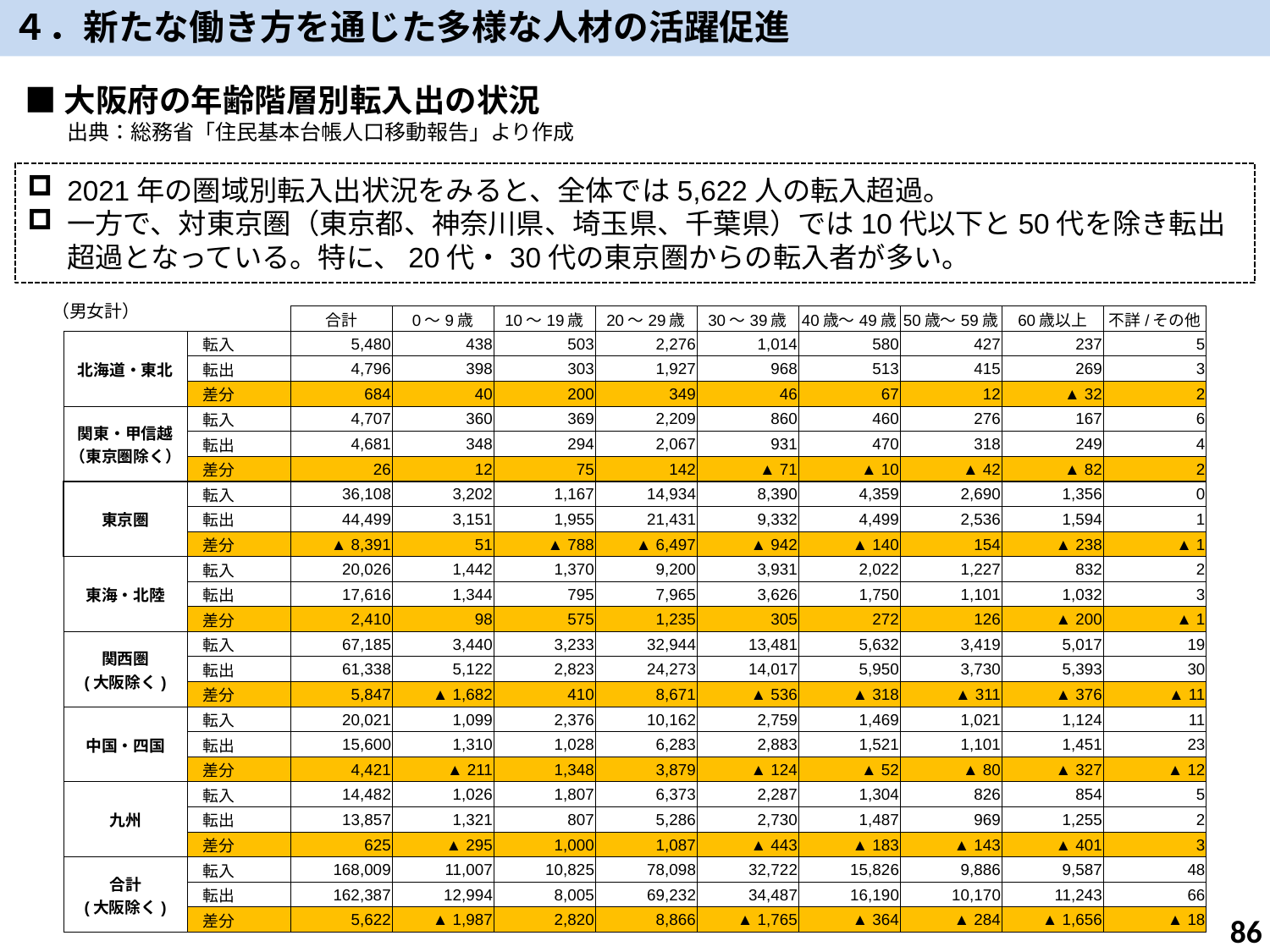

４．新たな働き方を通じた多様な人材の活躍促進
■大阪府の年齢階層別転入出の状況
　　出典：総務省「住民基本台帳人口移動報告」より作成
2021年の圏域別転入出状況をみると、全体では5,622人の転入超過。
一方で、対東京圏（東京都、神奈川県、埼玉県、千葉県）では10代以下と50代を除き転出超過となっている。特に、20代・30代の東京圏からの転入者が多い。
（男女計）
|  |  | 合計 | 0～9歳 | 10～19歳 | 20～29歳 | 30～39歳 | 40歳～49歳 | 50歳～59歳 | 60歳以上 | 不詳/その他 |
| --- | --- | --- | --- | --- | --- | --- | --- | --- | --- | --- |
| 北海道・東北 | 転入 | 5,480 | 438 | 503 | 2,276 | 1,014 | 580 | 427 | 237 | 5 |
|  | 転出 | 4,796 | 398 | 303 | 1,927 | 968 | 513 | 415 | 269 | 3 |
|  | 差分 | 684 | 40 | 200 | 349 | 46 | 67 | 12 | ▲ 32 | 2 |
| 関東・甲信越 （東京圏除く） | 転入 | 4,707 | 360 | 369 | 2,209 | 860 | 460 | 276 | 167 | 6 |
|  | 転出 | 4,681 | 348 | 294 | 2,067 | 931 | 470 | 318 | 249 | 4 |
|  | 差分 | 26 | 12 | 75 | 142 | ▲ 71 | ▲ 10 | ▲ 42 | ▲ 82 | 2 |
| 東京圏 | 転入 | 36,108 | 3,202 | 1,167 | 14,934 | 8,390 | 4,359 | 2,690 | 1,356 | 0 |
|  | 転出 | 44,499 | 3,151 | 1,955 | 21,431 | 9,332 | 4,499 | 2,536 | 1,594 | 1 |
|  | 差分 | ▲ 8,391 | 51 | ▲ 788 | ▲ 6,497 | ▲ 942 | ▲ 140 | 154 | ▲ 238 | ▲ 1 |
| 東海・北陸 | 転入 | 20,026 | 1,442 | 1,370 | 9,200 | 3,931 | 2,022 | 1,227 | 832 | 2 |
|  | 転出 | 17,616 | 1,344 | 795 | 7,965 | 3,626 | 1,750 | 1,101 | 1,032 | 3 |
|  | 差分 | 2,410 | 98 | 575 | 1,235 | 305 | 272 | 126 | ▲ 200 | ▲ 1 |
| 関西圏 (大阪除く) | 転入 | 67,185 | 3,440 | 3,233 | 32,944 | 13,481 | 5,632 | 3,419 | 5,017 | 19 |
|  | 転出 | 61,338 | 5,122 | 2,823 | 24,273 | 14,017 | 5,950 | 3,730 | 5,393 | 30 |
|  | 差分 | 5,847 | ▲ 1,682 | 410 | 8,671 | ▲ 536 | ▲ 318 | ▲ 311 | ▲ 376 | ▲ 11 |
| 中国・四国 | 転入 | 20,021 | 1,099 | 2,376 | 10,162 | 2,759 | 1,469 | 1,021 | 1,124 | 11 |
|  | 転出 | 15,600 | 1,310 | 1,028 | 6,283 | 2,883 | 1,521 | 1,101 | 1,451 | 23 |
|  | 差分 | 4,421 | ▲ 211 | 1,348 | 3,879 | ▲ 124 | ▲ 52 | ▲ 80 | ▲ 327 | ▲ 12 |
| 九州 | 転入 | 14,482 | 1,026 | 1,807 | 6,373 | 2,287 | 1,304 | 826 | 854 | 5 |
|  | 転出 | 13,857 | 1,321 | 807 | 5,286 | 2,730 | 1,487 | 969 | 1,255 | 2 |
|  | 差分 | 625 | ▲ 295 | 1,000 | 1,087 | ▲ 443 | ▲ 183 | ▲ 143 | ▲ 401 | 3 |
| 合計 (大阪除く) | 転入 | 168,009 | 11,007 | 10,825 | 78,098 | 32,722 | 15,826 | 9,886 | 9,587 | 48 |
|  | 転出 | 162,387 | 12,994 | 8,005 | 69,232 | 34,487 | 16,190 | 10,170 | 11,243 | 66 |
|  | 差分 | 5,622 | ▲ 1,987 | 2,820 | 8,866 | ▲ 1,765 | ▲ 364 | ▲ 284 | ▲ 1,656 | ▲ 18 |

86